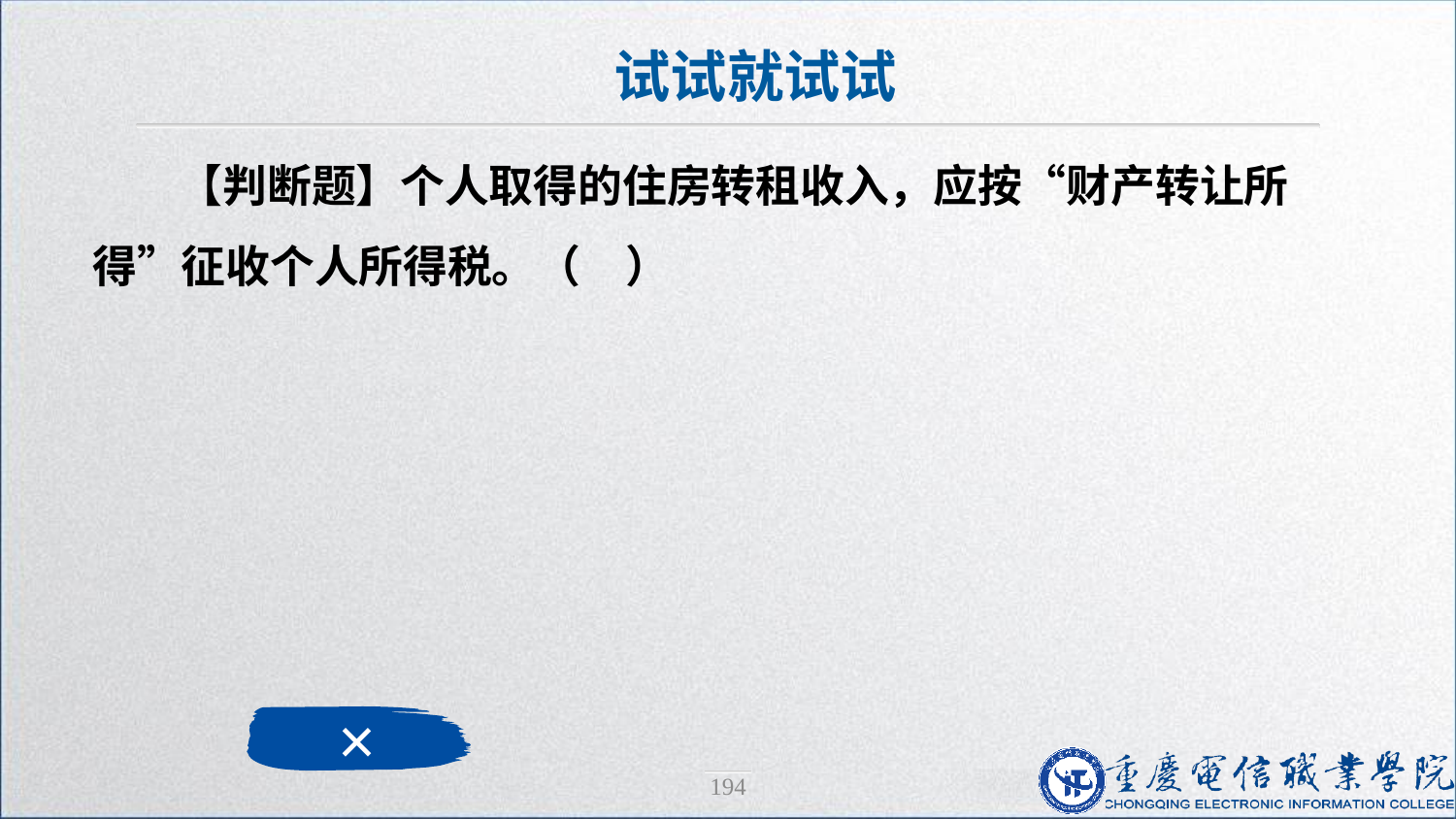

试试就试试
【判断题】个人取得的住房转租收入，应按“财产转让所得”征收个人所得税。（　）

×

194